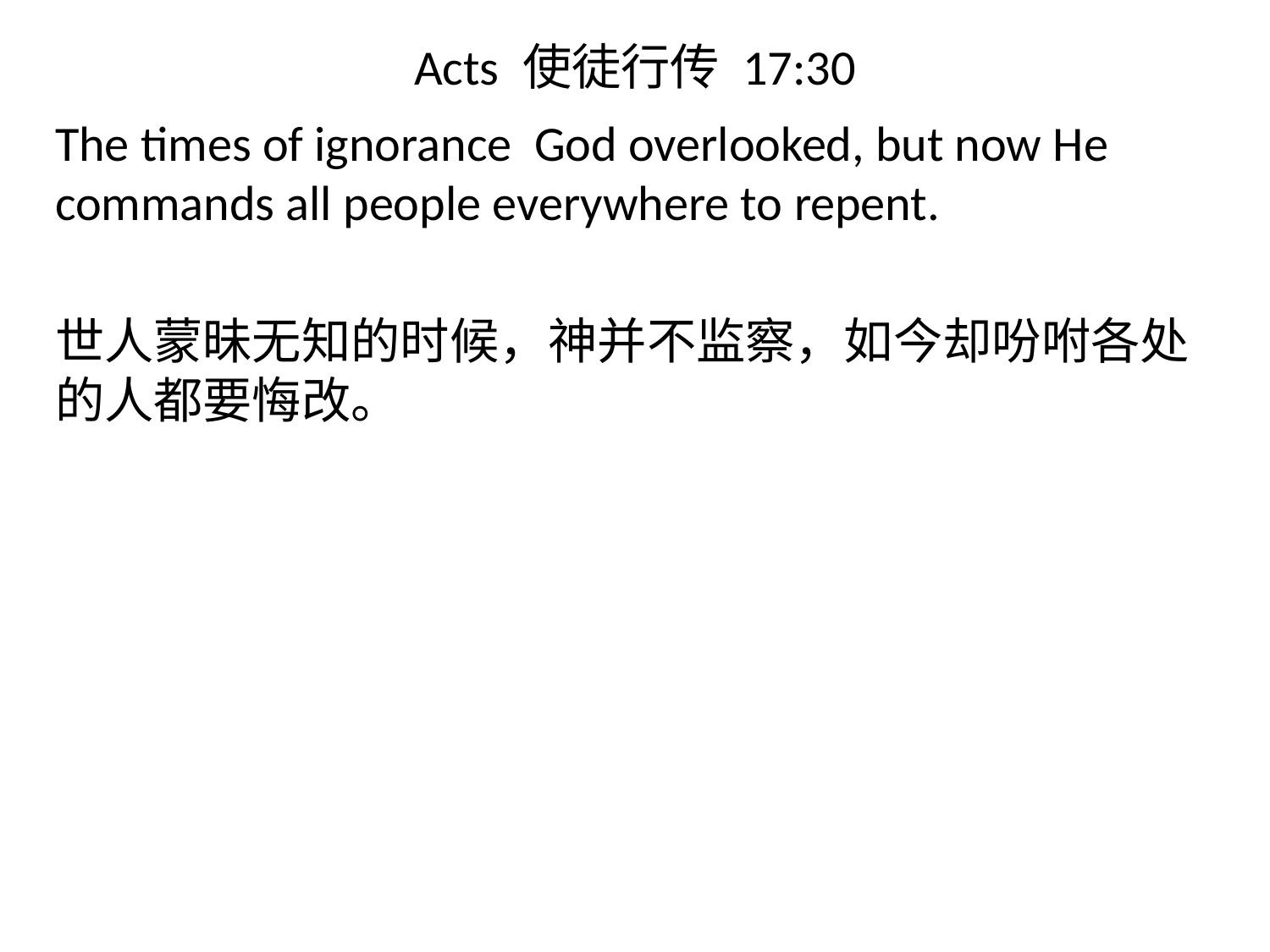

# Acts 使徒行传 17:30
The times of ignorance  God overlooked, but now He  commands all people everywhere to repent.

世人蒙昧无知的时候，神并不监察，如今却吩咐各处的人都要悔改。